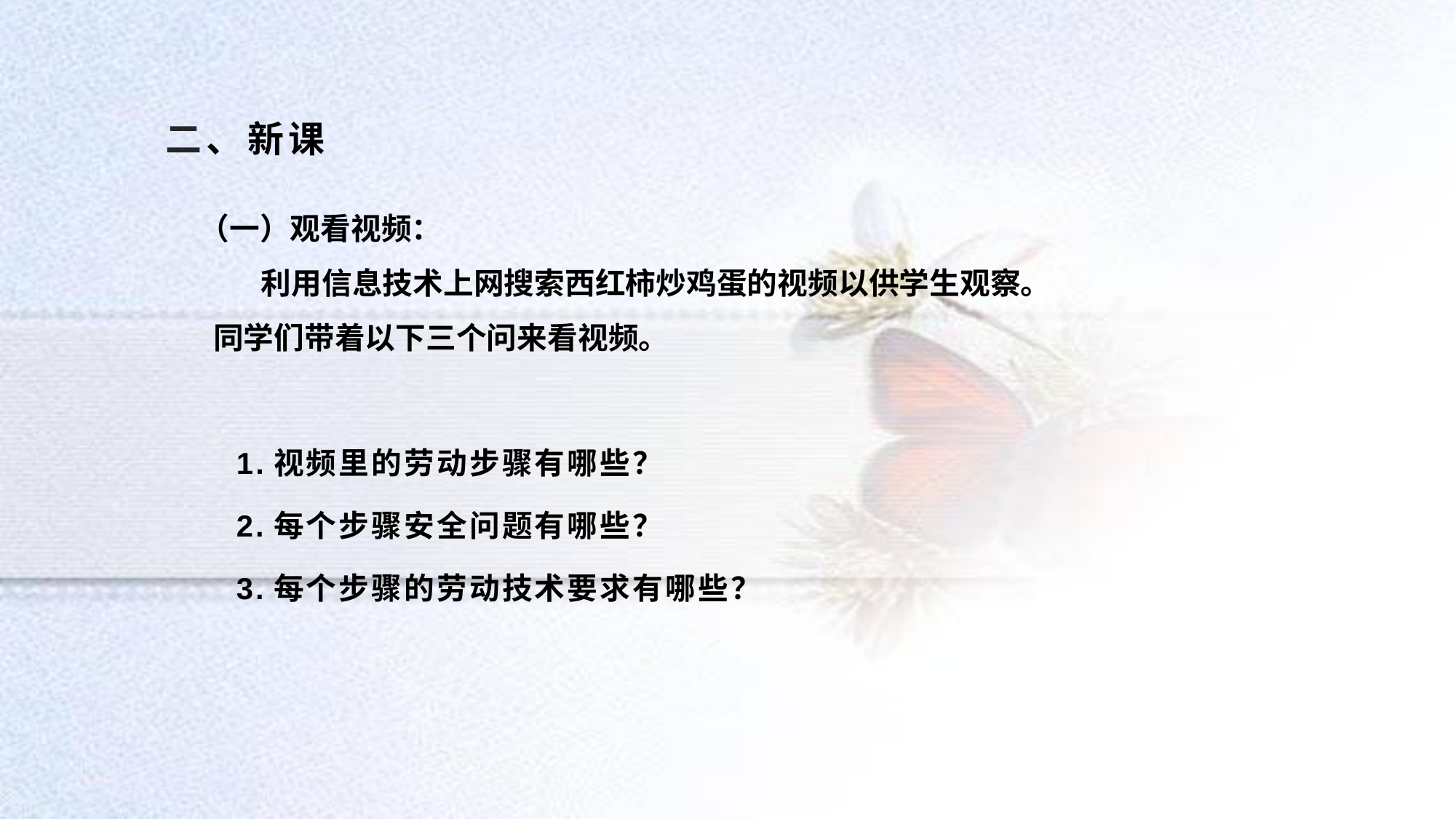

# 二、新课
（一）观看视频：
         利用信息技术上网搜索西红柿炒鸡蛋的视频以供学生观察。
 同学们带着以下三个问来看视频。

1.视频里的劳动步骤有哪些？
2.每个步骤安全问题有哪些？
3.每个步骤的劳动技术要求有哪些？